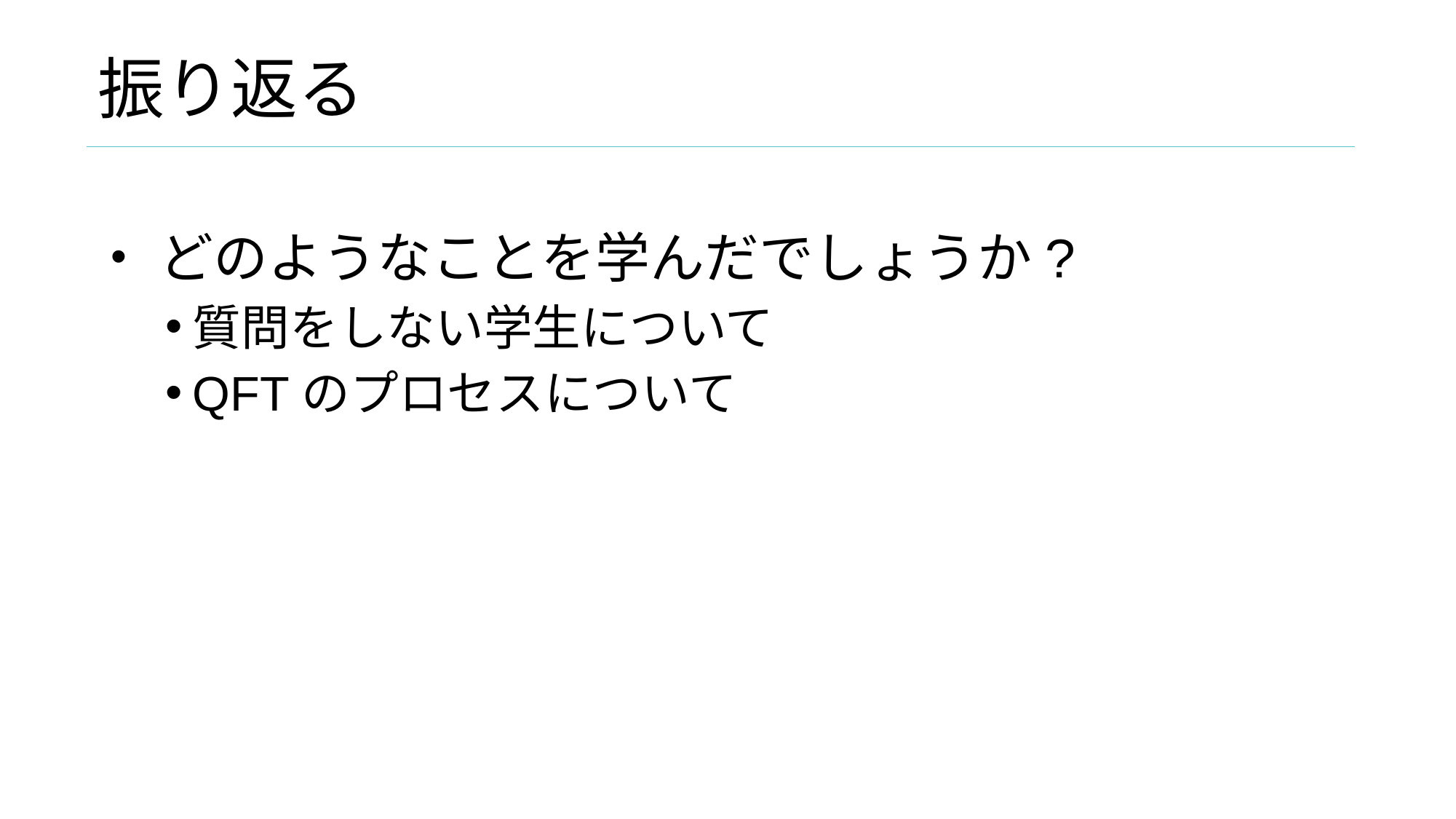

# 振り返る
 どのようなことを学んだでしょうか?
質問をしない学生について
QFTのプロセスについて